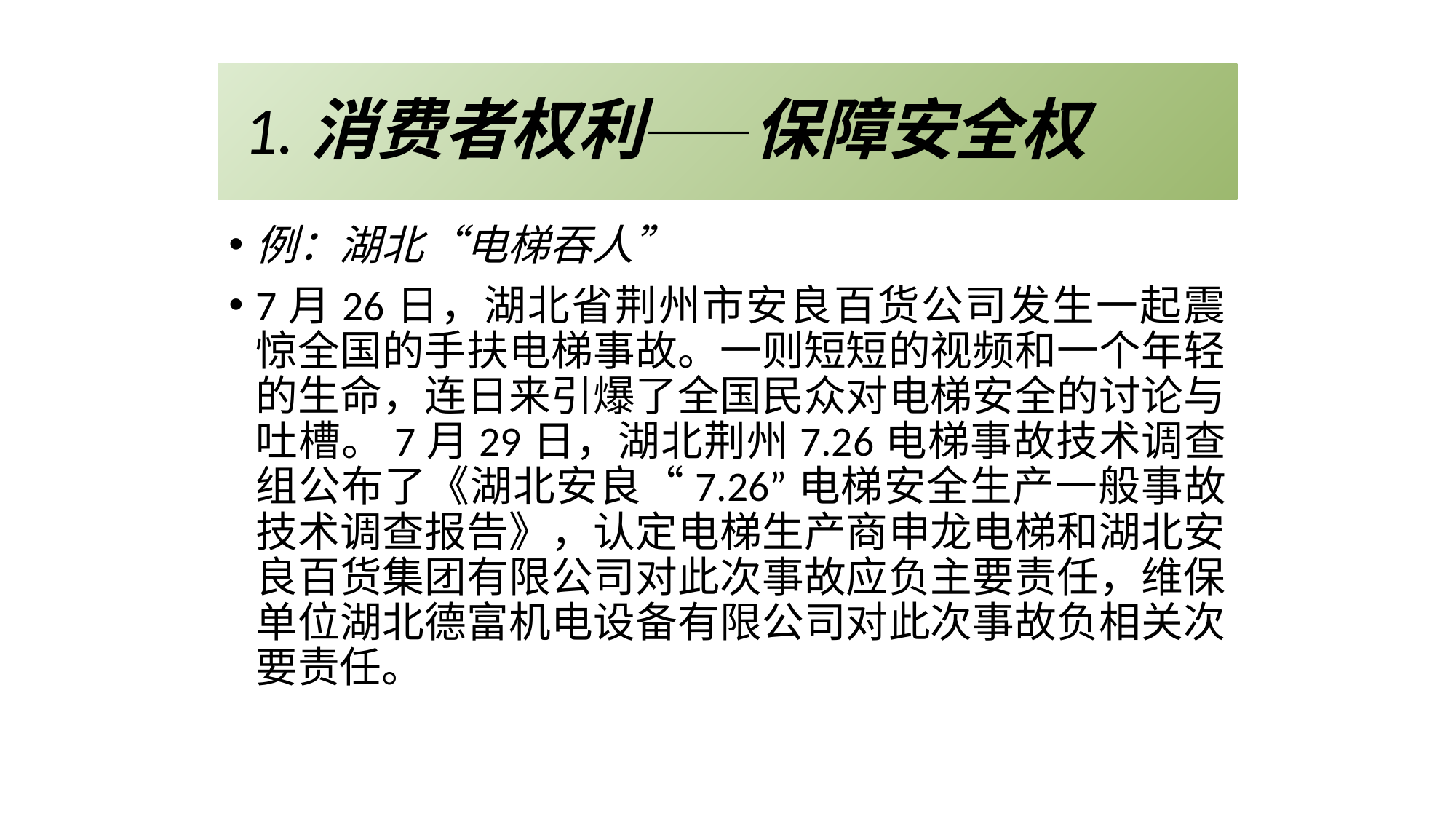

# 1.消费者权利——保障安全权
例：湖北“电梯吞人”
7月26日，湖北省荆州市安良百货公司发生一起震惊全国的手扶电梯事故。一则短短的视频和一个年轻的生命，连日来引爆了全国民众对电梯安全的讨论与吐槽。7月29日，湖北荆州7.26电梯事故技术调查组公布了《湖北安良“7.26”电梯安全生产一般事故技术调查报告》，认定电梯生产商申龙电梯和湖北安良百货集团有限公司对此次事故应负主要责任，维保单位湖北德富机电设备有限公司对此次事故负相关次要责任。

8